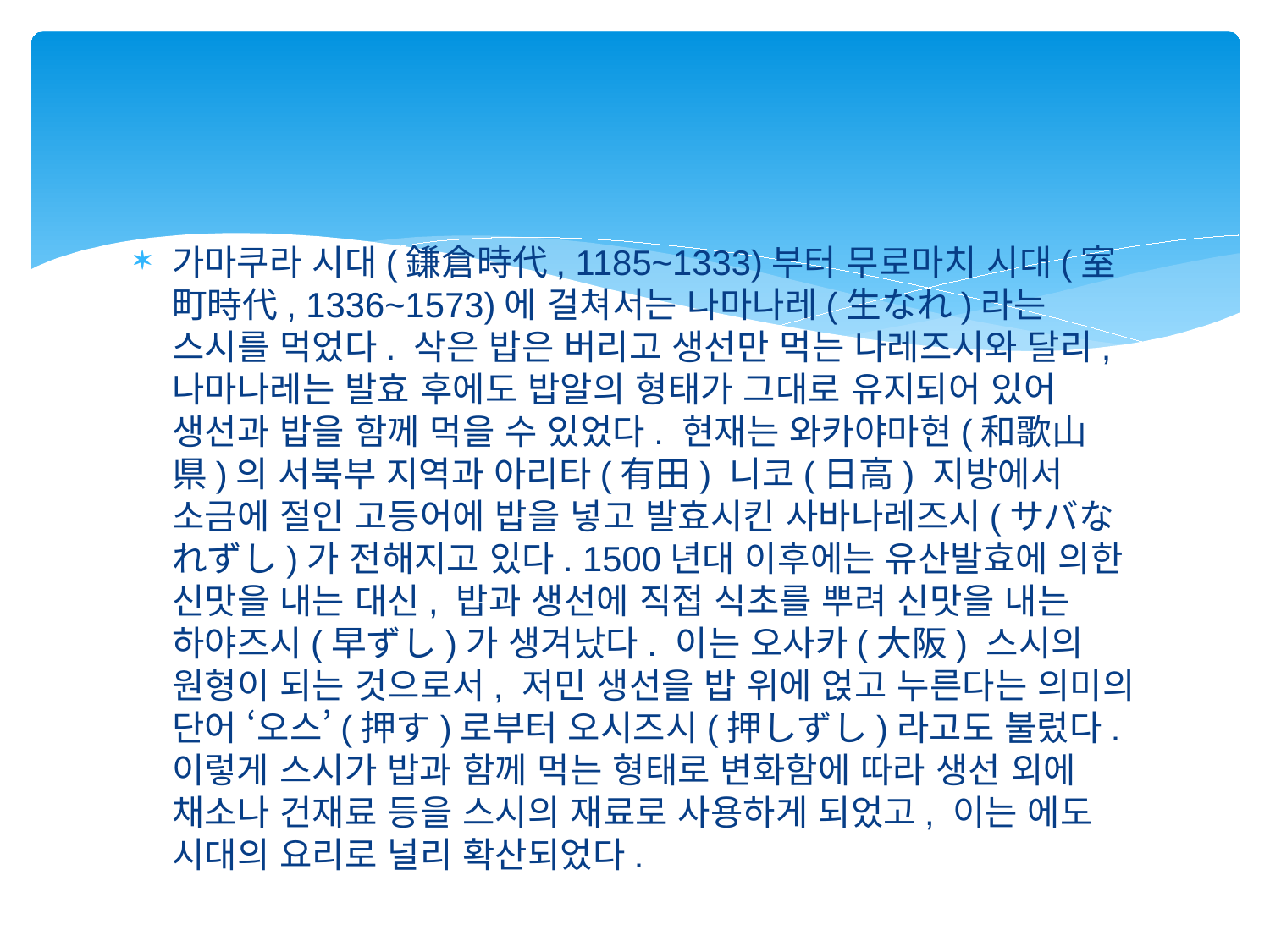

#
가마쿠라 시대(鎌倉時代, 1185~1333)부터 무로마치 시대(室町時代, 1336~1573)에 걸쳐서는 나마나레(生なれ)라는 스시를 먹었다. 삭은 밥은 버리고 생선만 먹는 나레즈시와 달리, 나마나레는 발효 후에도 밥알의 형태가 그대로 유지되어 있어 생선과 밥을 함께 먹을 수 있었다. 현재는 와카야마현(和歌山県)의 서북부 지역과 아리타(有田) 니코(日高) 지방에서 소금에 절인 고등어에 밥을 넣고 발효시킨 사바나레즈시(サバなれずし)가 전해지고 있다. 1500년대 이후에는 유산발효에 의한 신맛을 내는 대신, 밥과 생선에 직접 식초를 뿌려 신맛을 내는 하야즈시(早ずし)가 생겨났다. 이는 오사카(大阪) 스시의 원형이 되는 것으로서, 저민 생선을 밥 위에 얹고 누른다는 의미의 단어 ‘오스’(押す)로부터 오시즈시(押しずし)라고도 불렀다. 이렇게 스시가 밥과 함께 먹는 형태로 변화함에 따라 생선 외에 채소나 건재료 등을 스시의 재료로 사용하게 되었고, 이는 에도 시대의 요리로 널리 확산되었다.